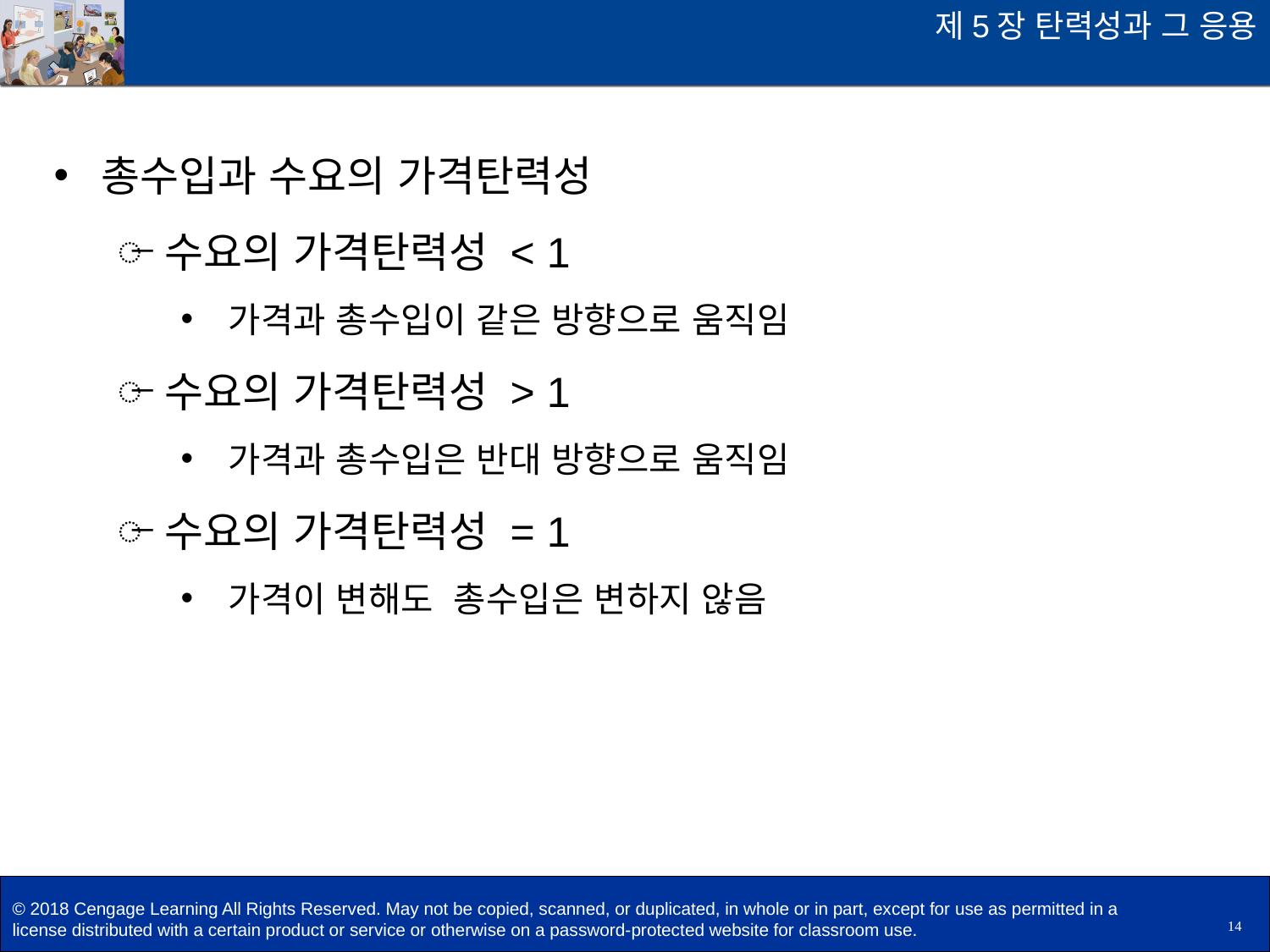

제5장 탄력성과 그 응용
총수입과 수요의 가격탄력성
수요의 가격탄력성 < 1
가격과 총수입이 같은 방향으로 움직임
수요의 가격탄력성 > 1
가격과 총수입은 반대 방향으로 움직임
수요의 가격탄력성 = 1
가격이 변해도  총수입은 변하지 않음